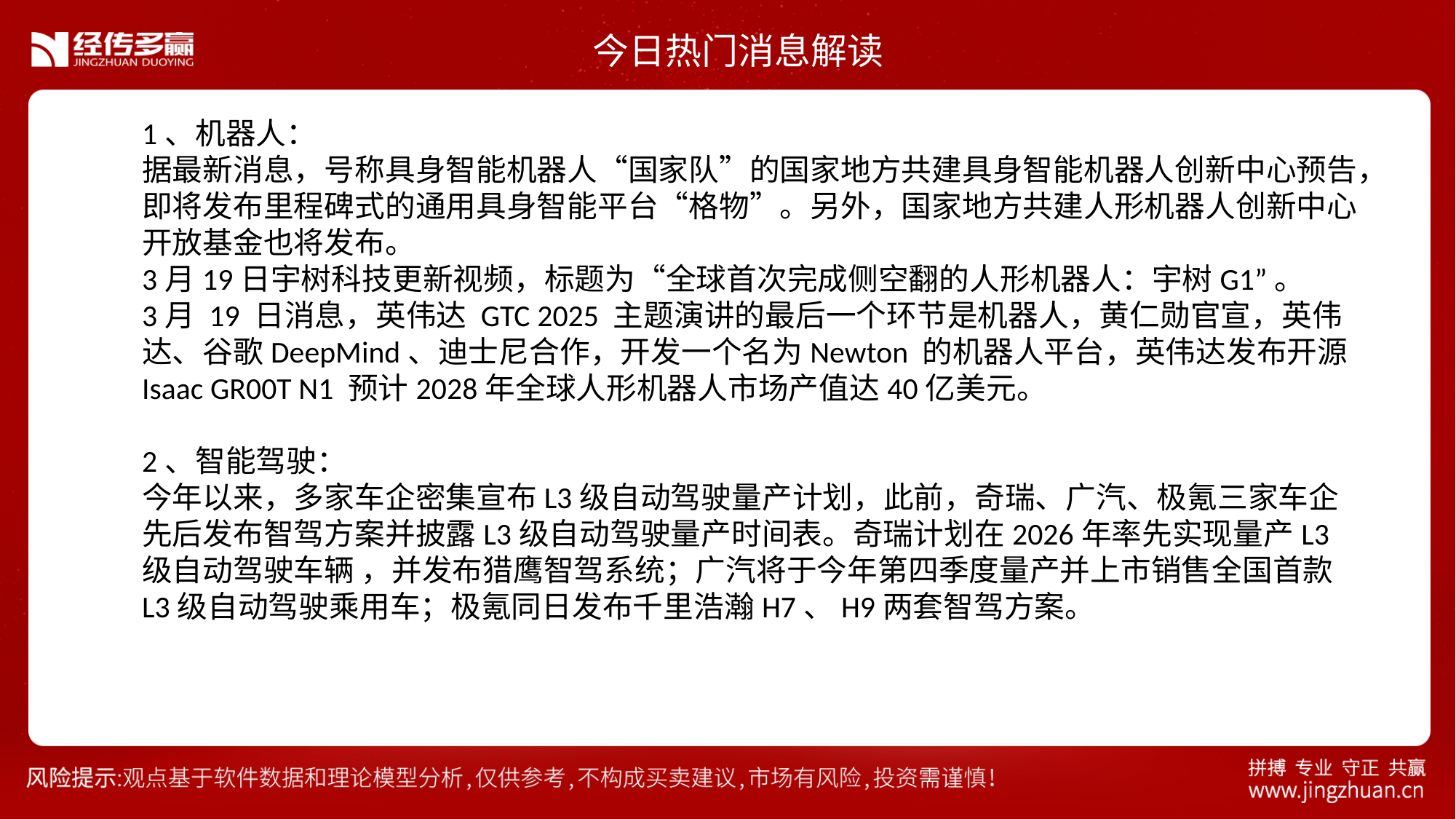

今日热门消息解读
1、机器人：
据最新消息，号称具身智能机器人“国家队”的国家地方共建具身智能机器人创新中心预告，即将发布里程碑式的通用具身智能平台“格物”。另外，国家地方共建人形机器人创新中心开放基金也将发布。
3月19日宇树科技更新视频，标题为“全球首次完成侧空翻的人形机器人：宇树G1”。
3月 19 日消息，英伟达 GTC 2025 主题演讲的最后一个环节是机器人，黄仁勋官宣，英伟达、谷歌DeepMind、迪士尼合作，开发一个名为Newton 的机器人平台，英伟达发布开源Isaac GR00T N1 预计2028年全球人形机器人市场产值达40亿美元。

2、智能驾驶：
今年以来，多家车企密集宣布L3级自动驾驶量产计划，此前，奇瑞、广汽、极氪三家车企先后发布智驾方案并披露L3级自动驾驶量产时间表。奇瑞计划在2026年率先实现量产L3级自动驾驶车辆 ，并发布猎鹰智驾系统；广汽将于今年第四季度量产并上市销售全国首款L3级自动驾驶乘用车；极氪同日发布千里浩瀚H7、H9两套智驾方案。